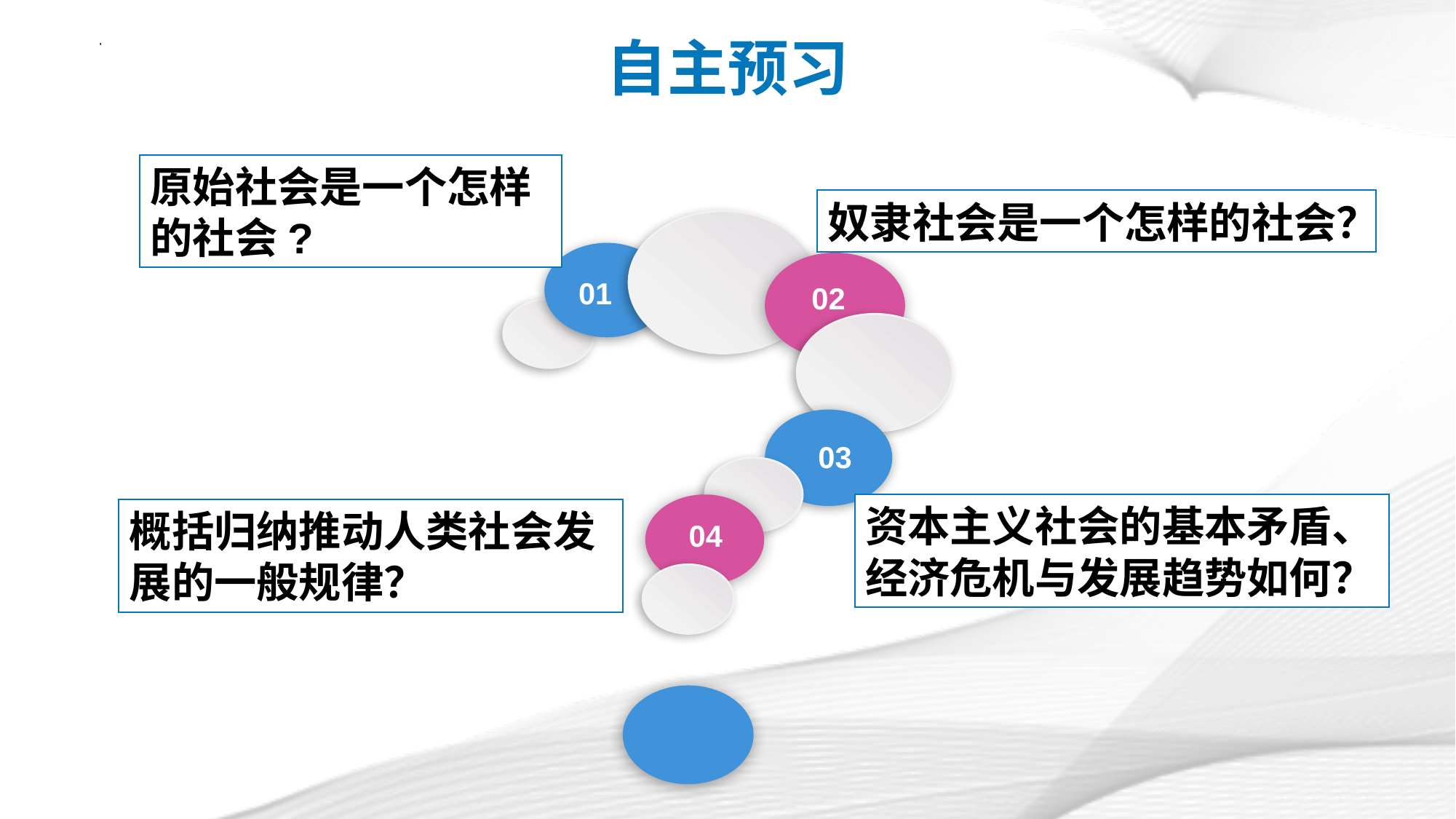

自主预习
原始社会是一个怎样的社会?
奴隶社会是一个怎样的社会？

01
02

03

04

资本主义社会的基本矛盾、经济危机与发展趋势如何？
概括归纳推动人类社会发展的一般规律？